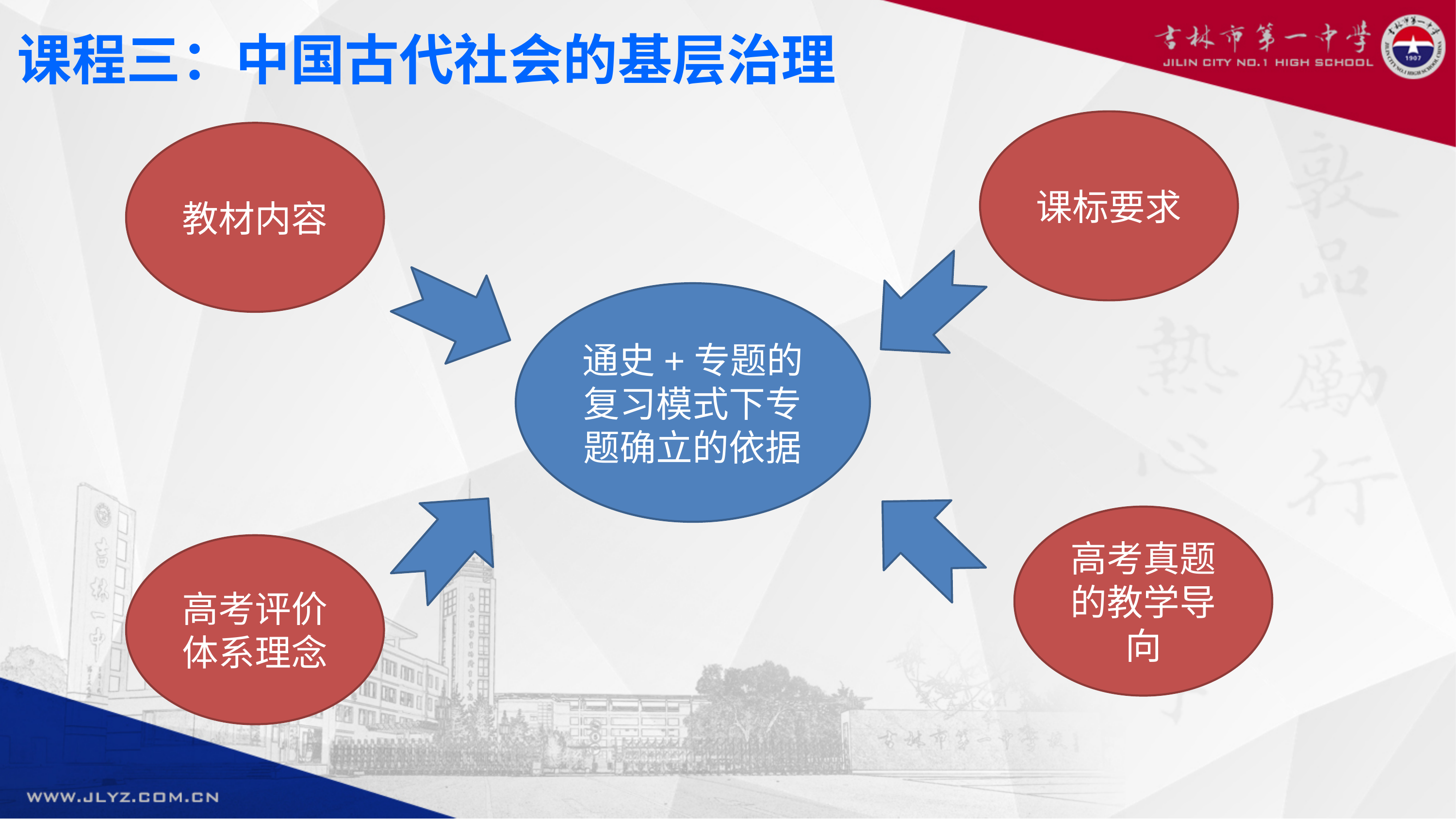

课程三：中国古代社会的基层治理
课标要求
教材内容

通史+专题的复习模式下专题确立的依据

高考真题的教学导向
高考评价体系理念